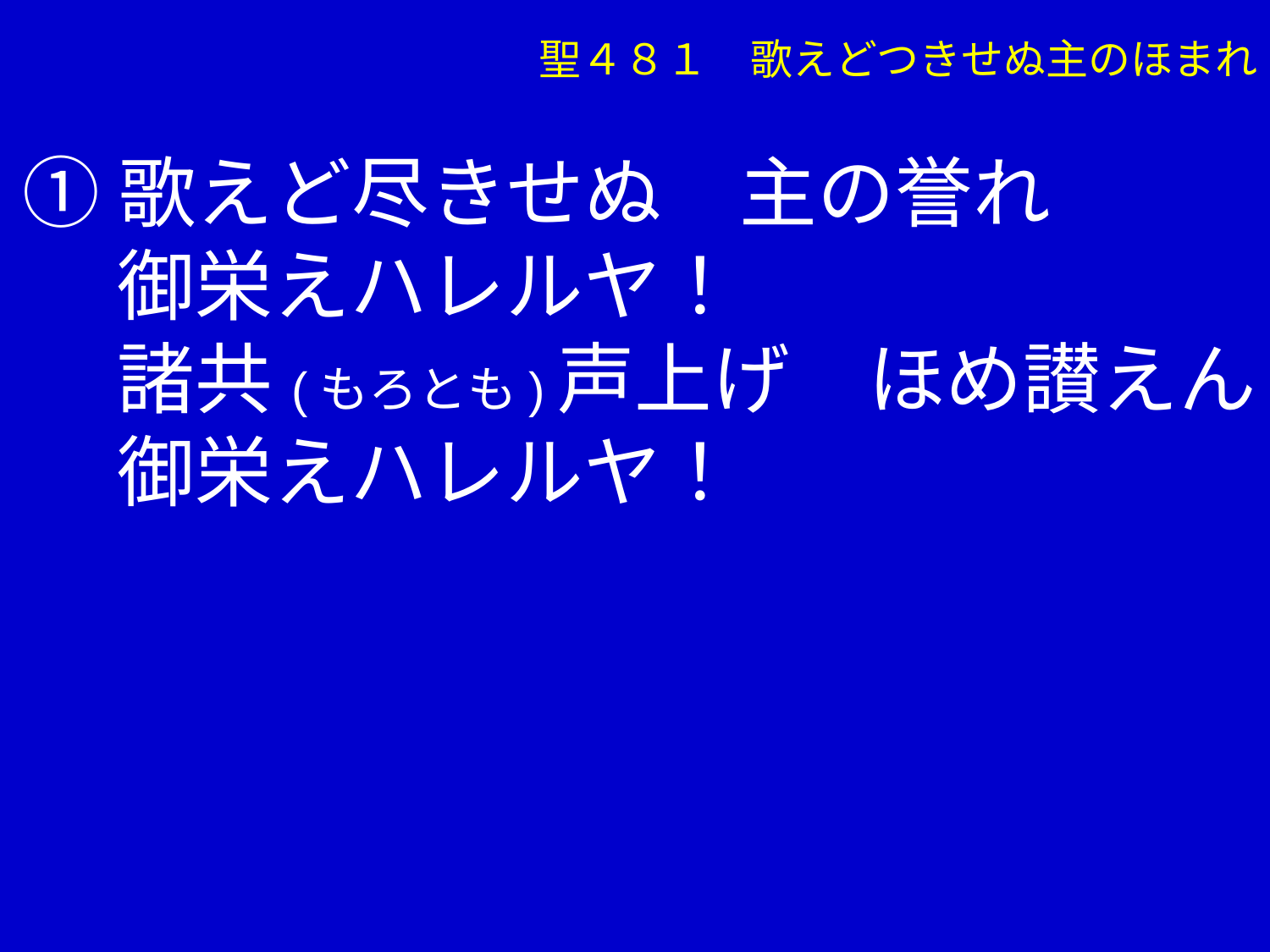

聖４８１　歌えどつきせぬ主のほまれ
➀歌えど尽きせぬ　主の誉れ
　 御栄えハレルヤ！
　 諸共(もろとも)声上げ　ほめ讃えん
　 御栄えハレルヤ！